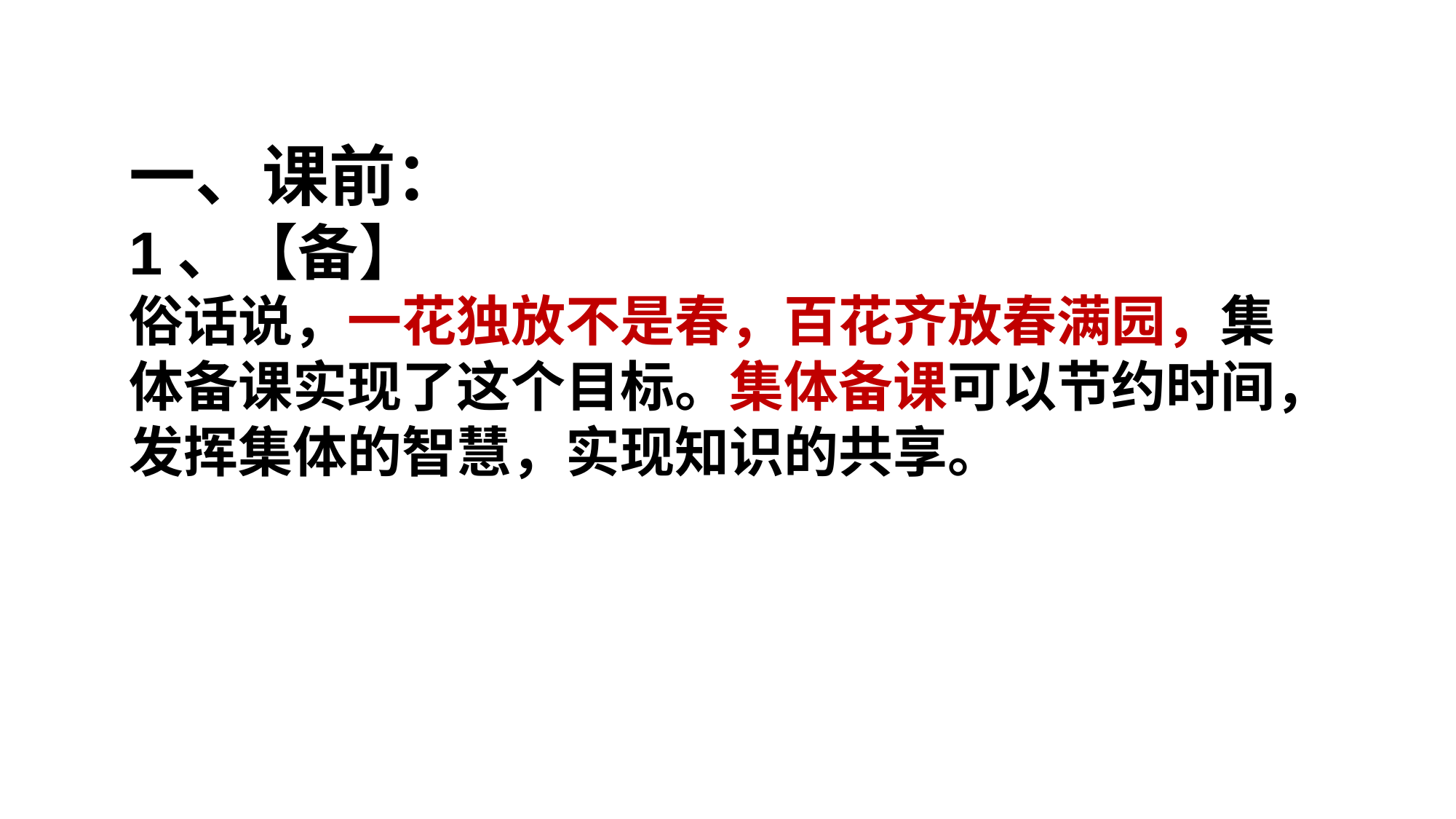

一、课前：
1、【备】
俗话说，一花独放不是春，百花齐放春满园，集体备课实现了这个目标。集体备课可以节约时间，发挥集体的智慧，实现知识的共享。